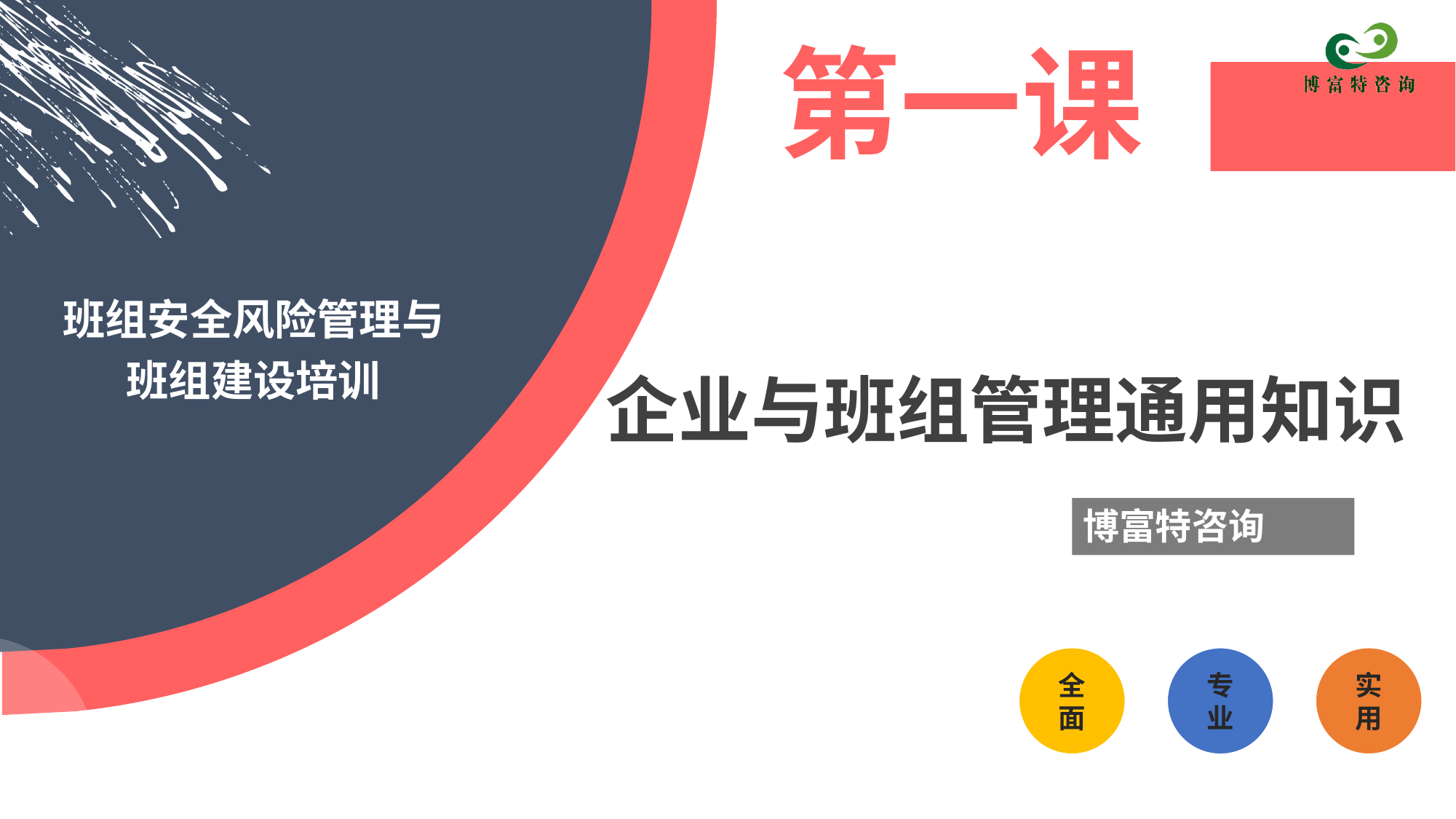

第一课
班组安全风险管理与
班组建设培训
企业与班组管理通用知识
博富特咨询
全面
实用
专业